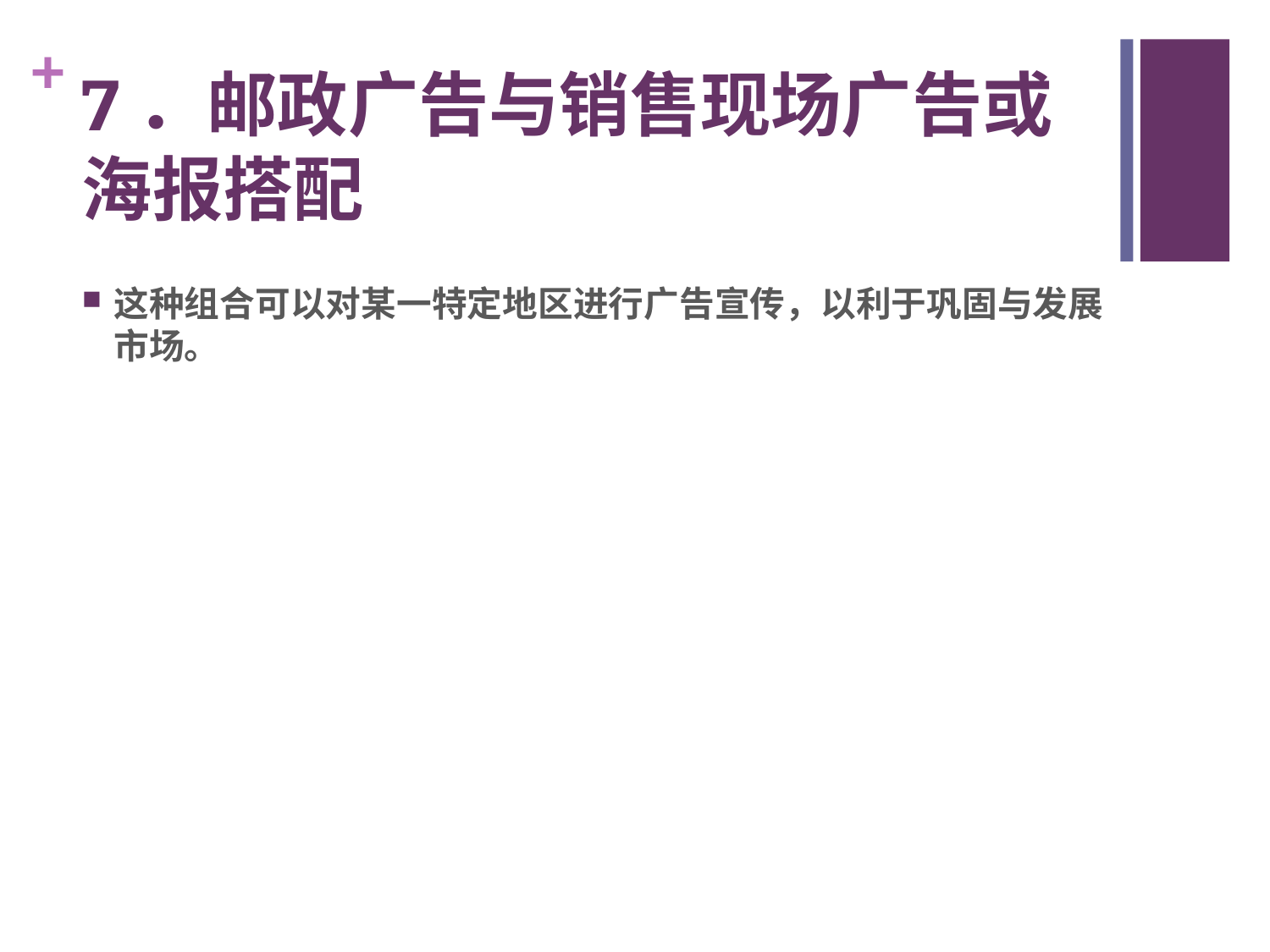

# 7．邮政广告与销售现场广告或海报搭配
这种组合可以对某一特定地区进行广告宣传，以利于巩固与发展市场。